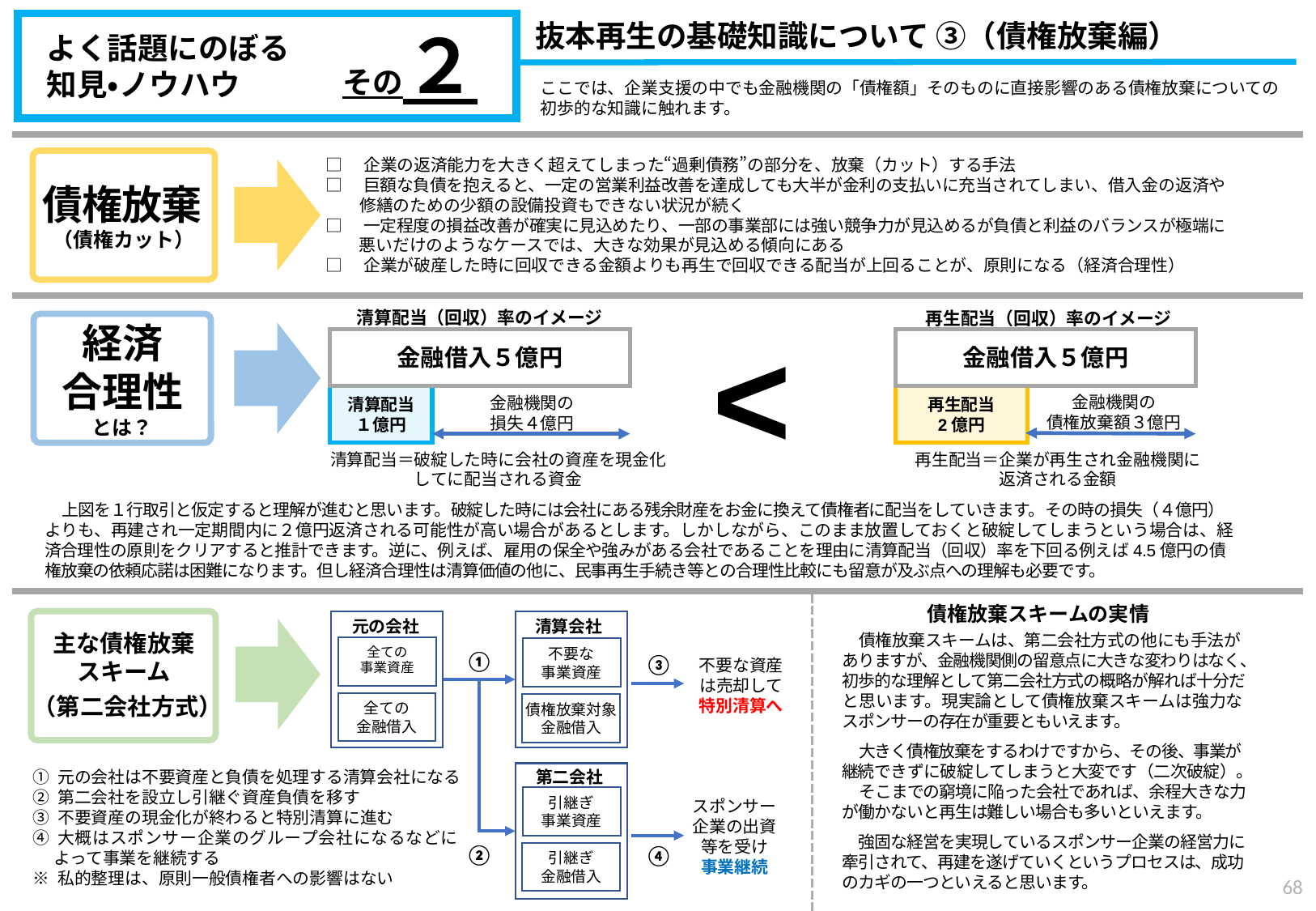

抜本再生の基礎知識について ③（債権放棄編）

その２
よく話題にのぼる
知見・ノウハウ
ここでは、企業支援の中でも金融機関の「債権額」そのものに直接影響のある債権放棄についての初歩的な知識に触れます。
債権放棄
□　企業の返済能力を大きく超えてしまった“過剰債務”の部分を、放棄（カット）する手法
□　巨額な負債を抱えると、一定の営業利益改善を達成しても大半が金利の支払いに充当されてしまい、借入金の返済や
　　修繕のための少額の設備投資もできない状況が続く
□　一定程度の損益改善が確実に見込めたり、一部の事業部には強い競争力が見込めるが負債と利益のバランスが極端に
　　悪いだけのようなケースでは、大きな効果が見込める傾向にある
□　企業が破産した時に回収できる金額よりも再生で回収できる配当が上回ることが、原則になる（経済合理性）

（債権カット）

清算配当（回収）率のイメージ
再生配当（回収）率のイメージ
<
経済
合理性
とは？

金融借入５億円
清算配当
１億円
金融機関の
損失４億円
清算配当＝破綻した時に会社の資産を現金化
　　　　　してに配当される資金
金融借入５億円
再生配当
2億円
金融機関の
債権放棄額３億円
再生配当＝企業が再生され金融機関に
　　　　　返済される金額
　上図を１行取引と仮定すると理解が進むと思います。破綻した時には会社にある残余財産をお金に換えて債権者に配当をしていきます。その時の損失（４億円）よりも、再建され一定期間内に２億円返済される可能性が高い場合があるとします。しかしながら、このまま放置しておくと破綻してしまうという場合は、経済合理性の原則をクリアすると推計できます。逆に、例えば、雇用の保全や強みがある会社であることを理由に清算配当（回収）率を下回る例えば4.5億円の債権放棄の依頼応諾は困難になります。但し経済合理性は清算価値の他に、民事再生手続き等との合理性比較にも留意が及ぶ点への理解も必要です。
債権放棄スキームの実情
元の会社

清算会社

主な債権放棄
スキーム
　債権放棄スキームは、第二会社方式の他にも手法が　ありますが、金融機関側の留意点に大きな変わりはなく、初歩的な理解として第二会社方式の概略が解れば十分だと思います。現実論として債権放棄スキームは強力な　スポンサーの存在が重要ともいえます。
　大きく債権放棄をするわけですから、その後、事業が　継続できずに破綻してしまうと大変です（二次破綻）。　そこまでの窮境に陥った会社であれば、余程大きな力が働かないと再生は難しい場合も多いといえます。
　強固な経営を実現しているスポンサー企業の経営力に
牽引されて、再建を遂げていくというプロセスは、成功
のカギの一つといえると思います。
全ての
事業資産

不要な
事業資産

①
③
不要な資産
は売却して
特別清算へ
（第二会社方式）
全ての
金融借入

債権放棄対象
金融借入

① 元の会社は不要資産と負債を処理する清算会社になる
② 第二会社を設立し引継ぐ資産負債を移す
③ 不要資産の現金化が終わると特別清算に進む
④ 大概はスポンサー企業のグループ会社になるなどに
　 よって事業を継続する
※ 私的整理は、原則一般債権者への影響はない
第二会社

引継ぎ
事業資産

スポンサー
企業の出資
等を受け
事業継続
②
④
引継ぎ
金融借入

68